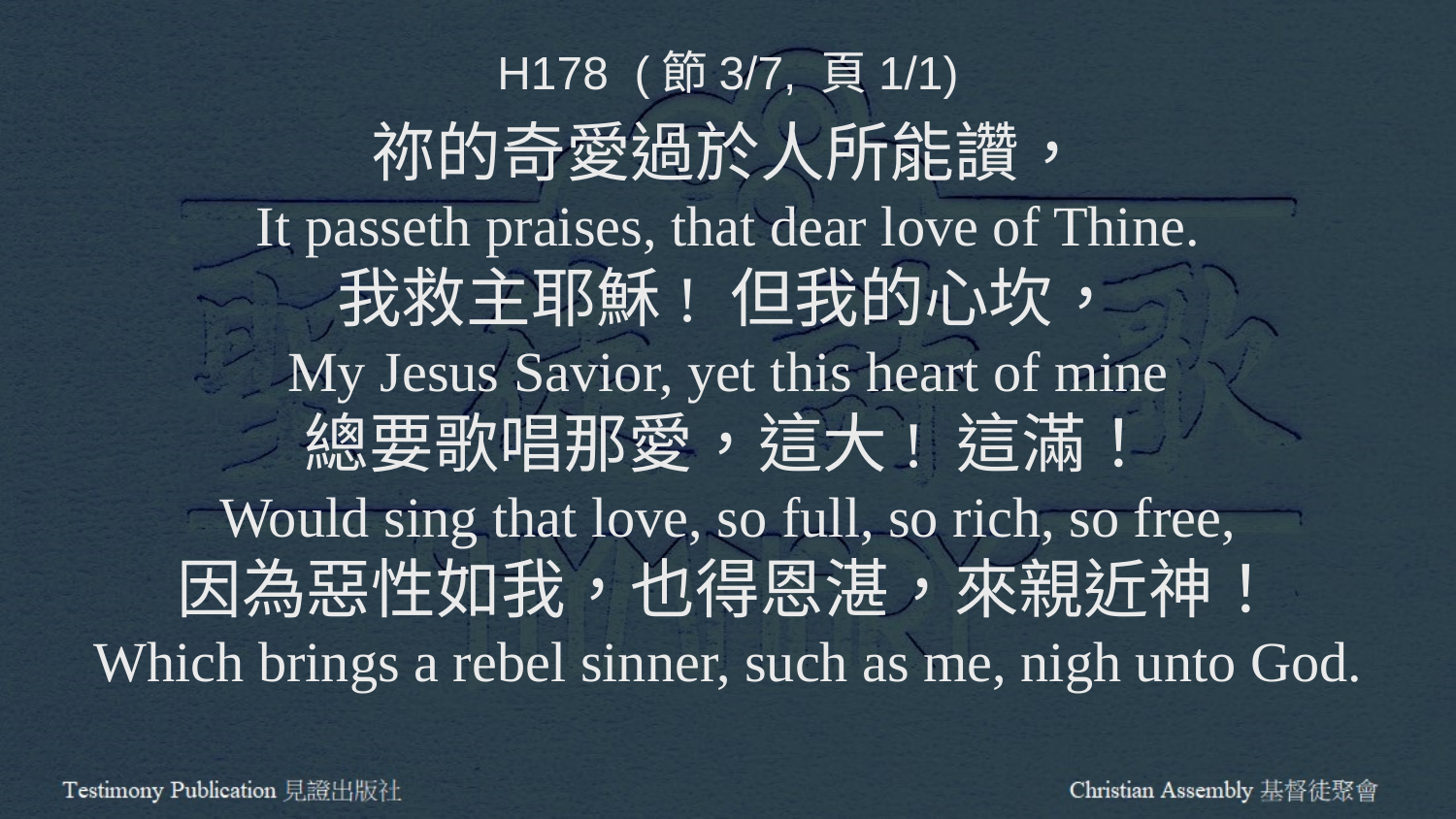

H178  (節3/7, 頁1/1)
祢的奇愛過於人所能讚，
It passeth praises, that dear love of Thine.
我救主耶穌! 但我的心坎，
My Jesus Savior, yet this heart of mine
總要歌唱那愛，這大! 這滿！
Would sing that love, so full, so rich, so free,
因為惡性如我，也得恩湛，來親近神！
Which brings a rebel sinner, such as me, nigh unto God.